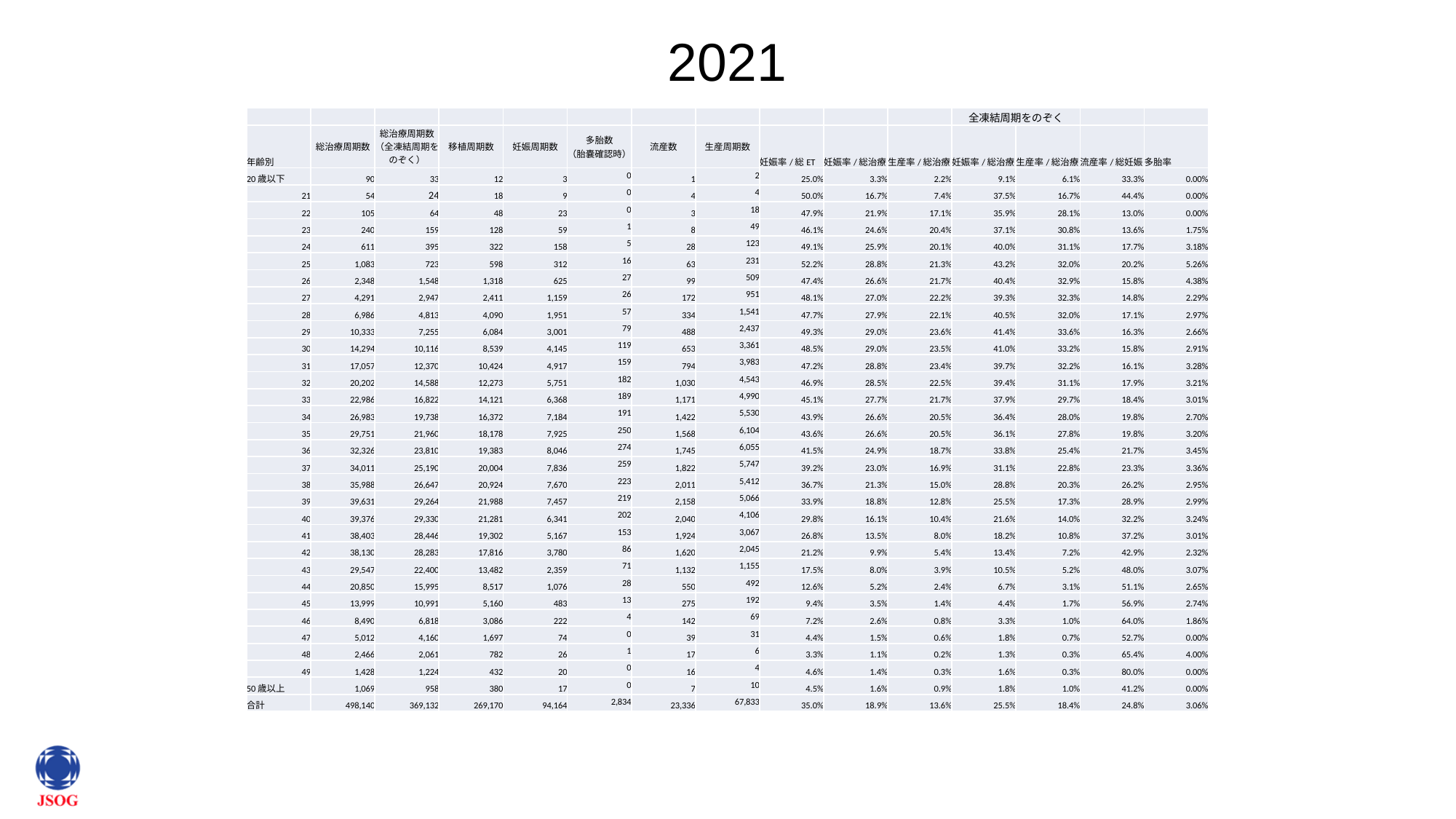

# 2021
|  |  |  |  |  |  |  |  |  |  |  | 全凍結周期をのぞく |  |  |  |
| --- | --- | --- | --- | --- | --- | --- | --- | --- | --- | --- | --- | --- | --- | --- |
| 年齢別 | 総治療周期数 | 総治療周期数（全凍結周期をのぞく） | 移植周期数 | 妊娠周期数 | 多胎数 （胎嚢確認時） | 流産数 | 生産周期数 | 妊娠率/総ET | 妊娠率/総治療 | 生産率/総治療 | 妊娠率/総治療 | 生産率/総治療 | 流産率/総妊娠 | 多胎率 |
| 20歳以下 | 90 | 33 | 12 | 3 | 0 | 1 | 2 | 25.0% | 3.3% | 2.2% | 9.1% | 6.1% | 33.3% | 0.00% |
| 21 | 54 | 24 | 18 | 9 | 0 | 4 | 4 | 50.0% | 16.7% | 7.4% | 37.5% | 16.7% | 44.4% | 0.00% |
| 22 | 105 | 64 | 48 | 23 | 0 | 3 | 18 | 47.9% | 21.9% | 17.1% | 35.9% | 28.1% | 13.0% | 0.00% |
| 23 | 240 | 159 | 128 | 59 | 1 | 8 | 49 | 46.1% | 24.6% | 20.4% | 37.1% | 30.8% | 13.6% | 1.75% |
| 24 | 611 | 395 | 322 | 158 | 5 | 28 | 123 | 49.1% | 25.9% | 20.1% | 40.0% | 31.1% | 17.7% | 3.18% |
| 25 | 1,083 | 723 | 598 | 312 | 16 | 63 | 231 | 52.2% | 28.8% | 21.3% | 43.2% | 32.0% | 20.2% | 5.26% |
| 26 | 2,348 | 1,548 | 1,318 | 625 | 27 | 99 | 509 | 47.4% | 26.6% | 21.7% | 40.4% | 32.9% | 15.8% | 4.38% |
| 27 | 4,291 | 2,947 | 2,411 | 1,159 | 26 | 172 | 951 | 48.1% | 27.0% | 22.2% | 39.3% | 32.3% | 14.8% | 2.29% |
| 28 | 6,986 | 4,813 | 4,090 | 1,951 | 57 | 334 | 1,541 | 47.7% | 27.9% | 22.1% | 40.5% | 32.0% | 17.1% | 2.97% |
| 29 | 10,333 | 7,255 | 6,084 | 3,001 | 79 | 488 | 2,437 | 49.3% | 29.0% | 23.6% | 41.4% | 33.6% | 16.3% | 2.66% |
| 30 | 14,294 | 10,116 | 8,539 | 4,145 | 119 | 653 | 3,361 | 48.5% | 29.0% | 23.5% | 41.0% | 33.2% | 15.8% | 2.91% |
| 31 | 17,057 | 12,370 | 10,424 | 4,917 | 159 | 794 | 3,983 | 47.2% | 28.8% | 23.4% | 39.7% | 32.2% | 16.1% | 3.28% |
| 32 | 20,202 | 14,588 | 12,273 | 5,751 | 182 | 1,030 | 4,543 | 46.9% | 28.5% | 22.5% | 39.4% | 31.1% | 17.9% | 3.21% |
| 33 | 22,986 | 16,822 | 14,121 | 6,368 | 189 | 1,171 | 4,990 | 45.1% | 27.7% | 21.7% | 37.9% | 29.7% | 18.4% | 3.01% |
| 34 | 26,983 | 19,738 | 16,372 | 7,184 | 191 | 1,422 | 5,530 | 43.9% | 26.6% | 20.5% | 36.4% | 28.0% | 19.8% | 2.70% |
| 35 | 29,751 | 21,960 | 18,178 | 7,925 | 250 | 1,568 | 6,104 | 43.6% | 26.6% | 20.5% | 36.1% | 27.8% | 19.8% | 3.20% |
| 36 | 32,326 | 23,810 | 19,383 | 8,046 | 274 | 1,745 | 6,055 | 41.5% | 24.9% | 18.7% | 33.8% | 25.4% | 21.7% | 3.45% |
| 37 | 34,011 | 25,190 | 20,004 | 7,836 | 259 | 1,822 | 5,747 | 39.2% | 23.0% | 16.9% | 31.1% | 22.8% | 23.3% | 3.36% |
| 38 | 35,988 | 26,647 | 20,924 | 7,670 | 223 | 2,011 | 5,412 | 36.7% | 21.3% | 15.0% | 28.8% | 20.3% | 26.2% | 2.95% |
| 39 | 39,631 | 29,264 | 21,988 | 7,457 | 219 | 2,158 | 5,066 | 33.9% | 18.8% | 12.8% | 25.5% | 17.3% | 28.9% | 2.99% |
| 40 | 39,376 | 29,330 | 21,281 | 6,341 | 202 | 2,040 | 4,106 | 29.8% | 16.1% | 10.4% | 21.6% | 14.0% | 32.2% | 3.24% |
| 41 | 38,403 | 28,446 | 19,302 | 5,167 | 153 | 1,924 | 3,067 | 26.8% | 13.5% | 8.0% | 18.2% | 10.8% | 37.2% | 3.01% |
| 42 | 38,130 | 28,283 | 17,816 | 3,780 | 86 | 1,620 | 2,045 | 21.2% | 9.9% | 5.4% | 13.4% | 7.2% | 42.9% | 2.32% |
| 43 | 29,547 | 22,400 | 13,482 | 2,359 | 71 | 1,132 | 1,155 | 17.5% | 8.0% | 3.9% | 10.5% | 5.2% | 48.0% | 3.07% |
| 44 | 20,850 | 15,995 | 8,517 | 1,076 | 28 | 550 | 492 | 12.6% | 5.2% | 2.4% | 6.7% | 3.1% | 51.1% | 2.65% |
| 45 | 13,999 | 10,991 | 5,160 | 483 | 13 | 275 | 192 | 9.4% | 3.5% | 1.4% | 4.4% | 1.7% | 56.9% | 2.74% |
| 46 | 8,490 | 6,818 | 3,086 | 222 | 4 | 142 | 69 | 7.2% | 2.6% | 0.8% | 3.3% | 1.0% | 64.0% | 1.86% |
| 47 | 5,012 | 4,160 | 1,697 | 74 | 0 | 39 | 31 | 4.4% | 1.5% | 0.6% | 1.8% | 0.7% | 52.7% | 0.00% |
| 48 | 2,466 | 2,061 | 782 | 26 | 1 | 17 | 6 | 3.3% | 1.1% | 0.2% | 1.3% | 0.3% | 65.4% | 4.00% |
| 49 | 1,428 | 1,224 | 432 | 20 | 0 | 16 | 4 | 4.6% | 1.4% | 0.3% | 1.6% | 0.3% | 80.0% | 0.00% |
| 50歳以上 | 1,069 | 958 | 380 | 17 | 0 | 7 | 10 | 4.5% | 1.6% | 0.9% | 1.8% | 1.0% | 41.2% | 0.00% |
| 合計 | 498,140 | 369,132 | 269,170 | 94,164 | 2,834 | 23,336 | 67,833 | 35.0% | 18.9% | 13.6% | 25.5% | 18.4% | 24.8% | 3.06% |